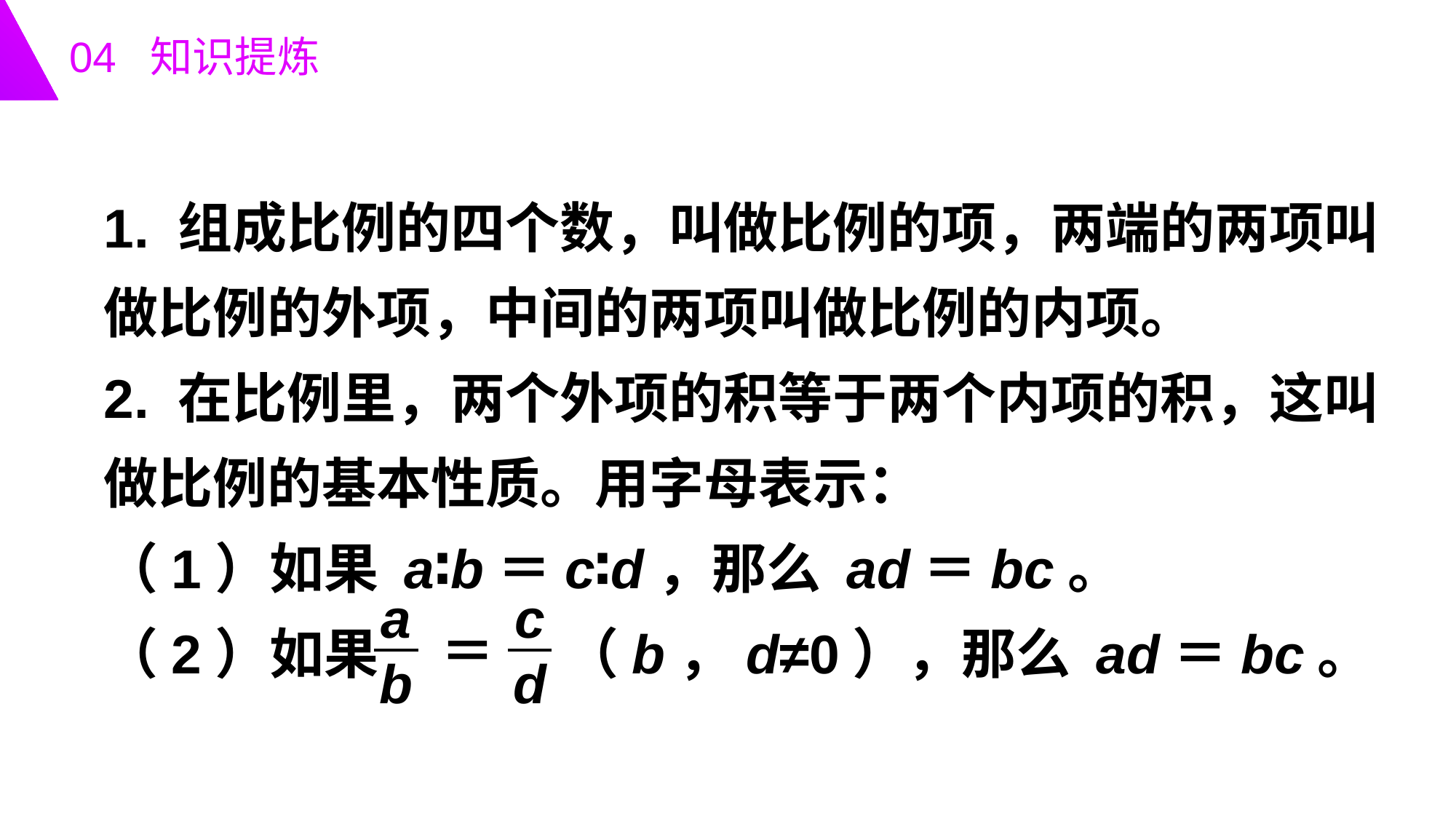

04  知识提炼
1. 组成比例的四个数，叫做比例的项，两端的两项叫做比例的外项，中间的两项叫做比例的内项。
2. 在比例里，两个外项的积等于两个内项的积，这叫做比例的基本性质。用字母表示：
（1）如果 a∶b＝c∶d，那么 ad＝bc。
（2）如果               （b，d≠0），那么 ad＝bc。
a
b
c
d
＝